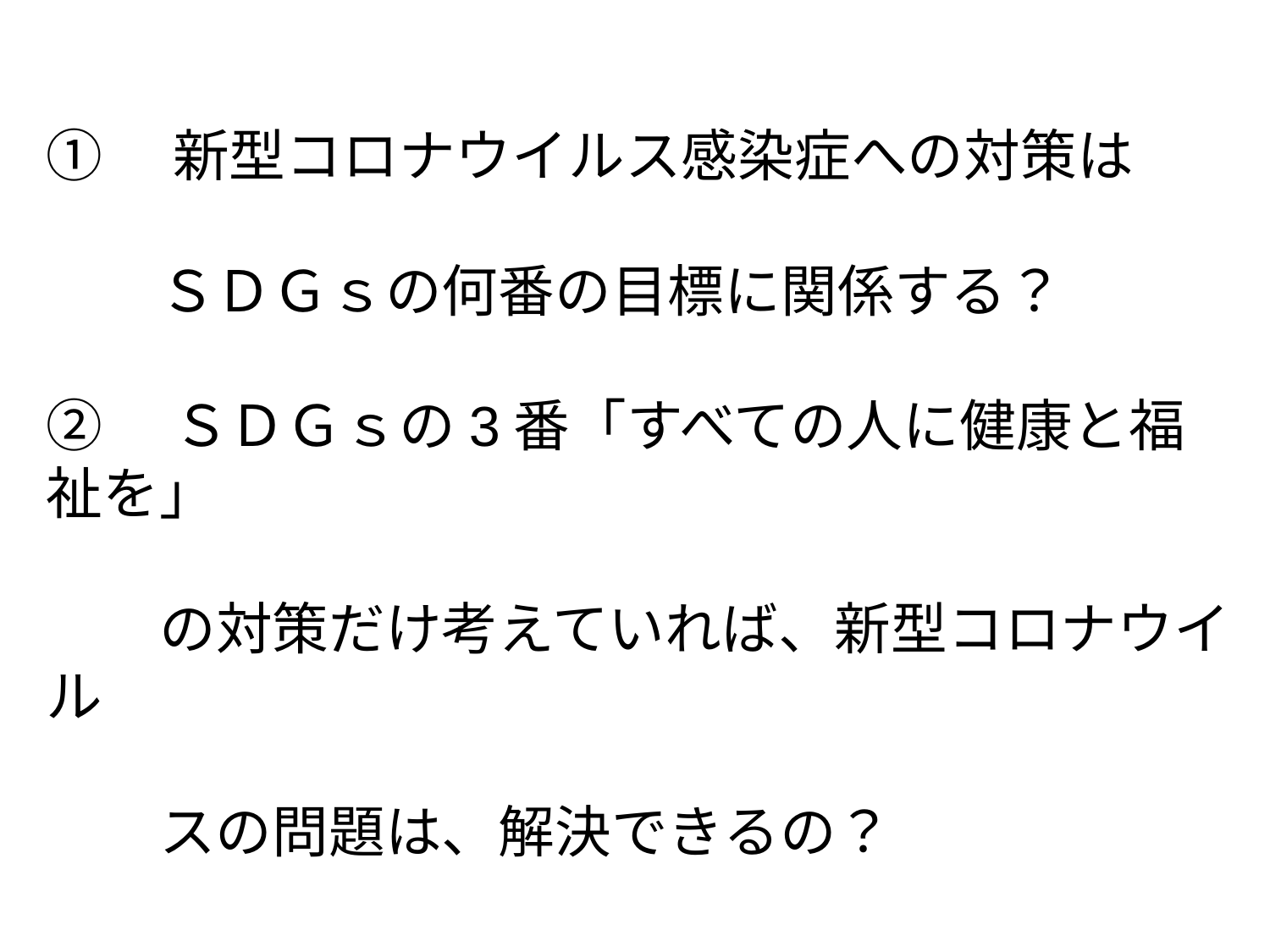

①　新型コロナウイルス感染症への対策は

　　ＳＤＧｓの何番の目標に関係する？

②　ＳＤＧｓの3番「すべての人に健康と福祉を」

　　の対策だけ考えていれば、新型コロナウイル

　　スの問題は、解決できるの？